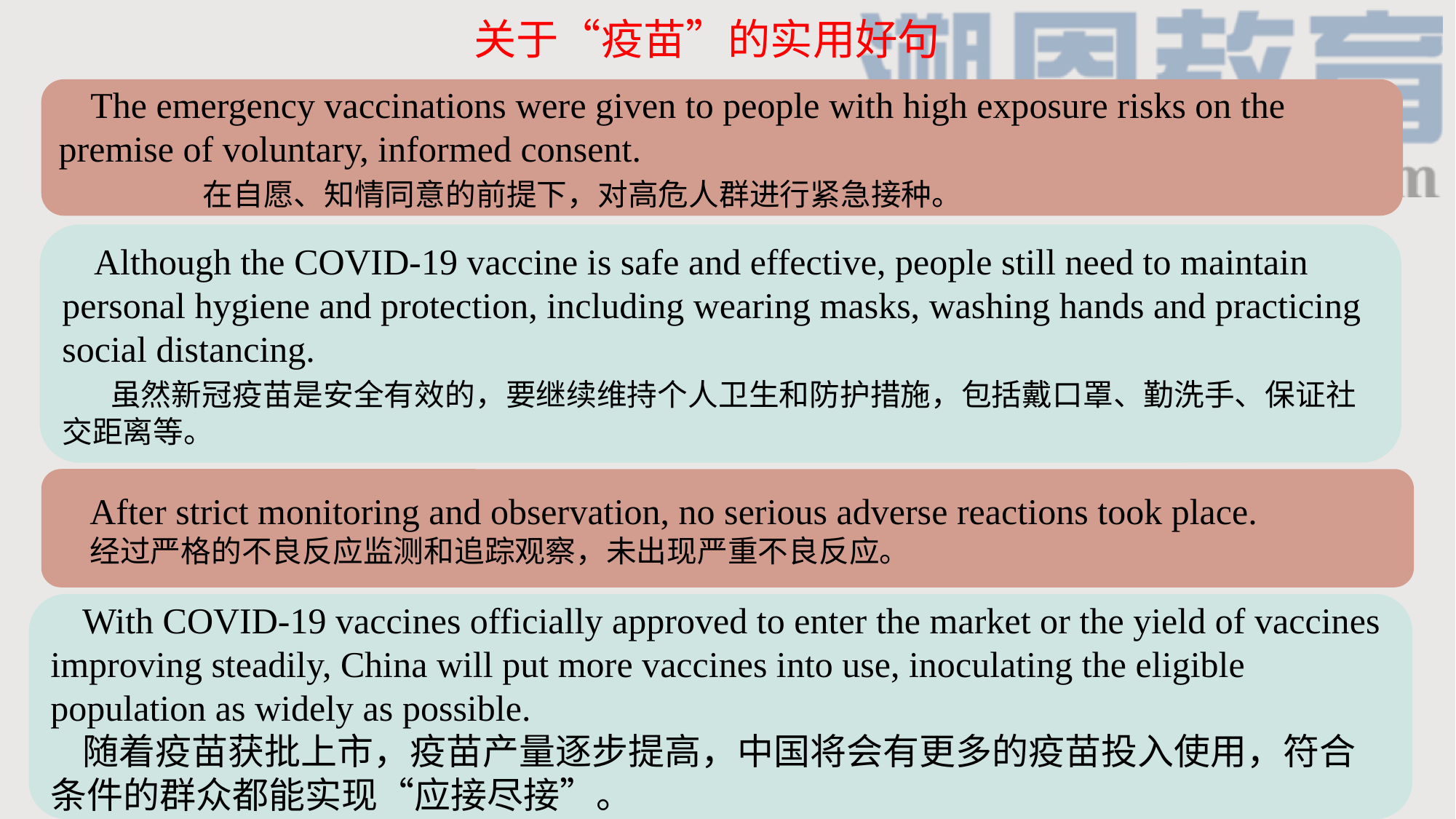

关于“疫苗”的实用好句

The emergency vaccinations were given to people with high exposure risks on the premise of voluntary, informed consent.
             在自愿、知情同意的前提下，对高危人群进行紧急接种。
Although the COVID-19 vaccine is safe and effective, people still need to maintain personal hygiene and protection, including wearing masks, washing hands and practicing social distancing.
 虽然新冠疫苗是安全有效的，要继续维持个人卫生和防护措施，包括戴口罩、勤洗手、保证社交距离等。
After strict monitoring and observation, no serious adverse reactions took place.
经过严格的不良反应监测和追踪观察，未出现严重不良反应。
With COVID-19 vaccines officially approved to enter the market or the yield of vaccines improving steadily, China will put more vaccines into use, inoculating the eligible population as widely as possible.
随着疫苗获批上市，疫苗产量逐步提高，中国将会有更多的疫苗投入使用，符合条件的群众都能实现“应接尽接”。